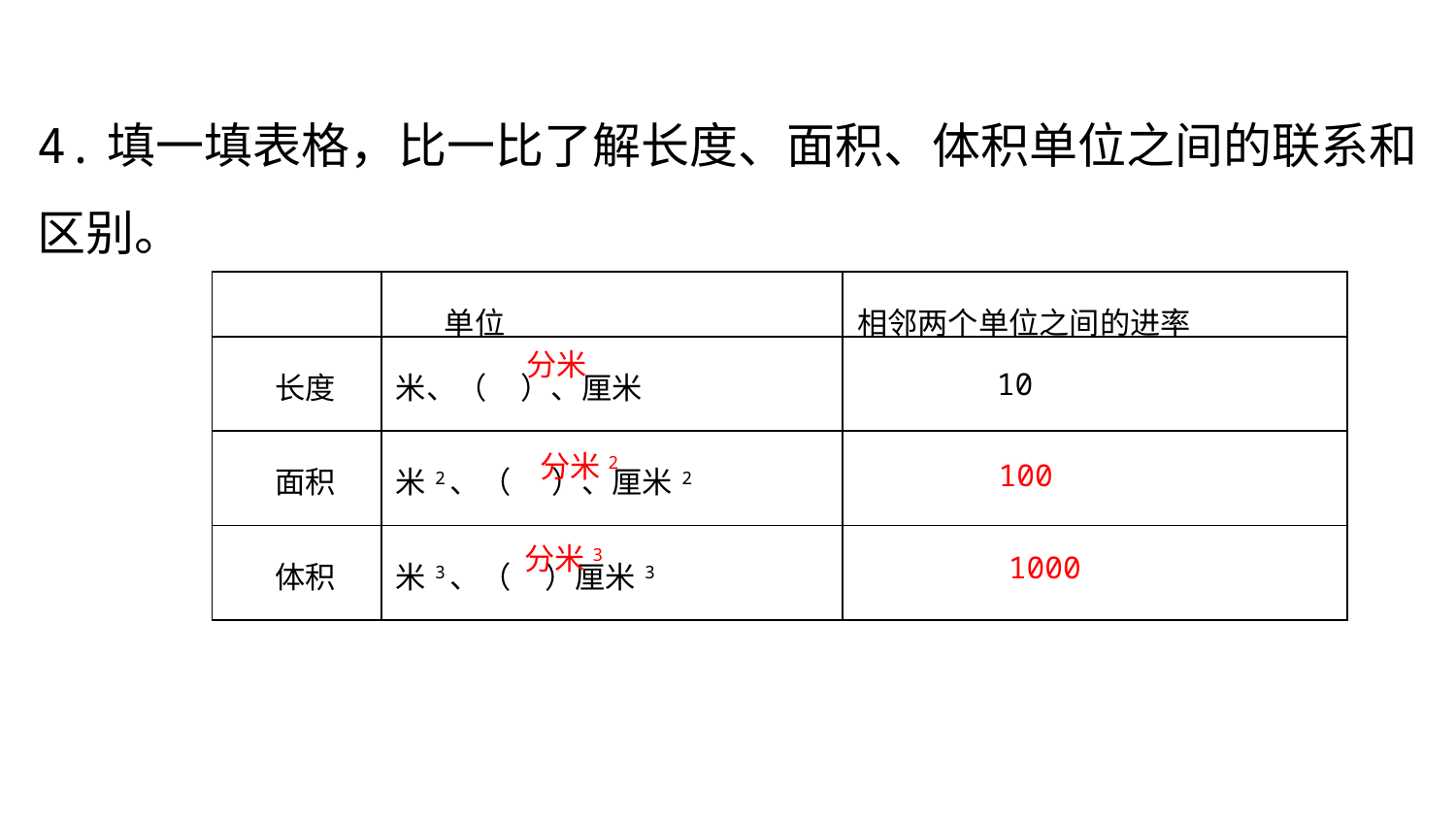

4.填一填表格，比一比了解长度、面积、体积单位之间的联系和区别。
|  | 单位 | 相邻两个单位之间的进率 |
| --- | --- | --- |
| 长度 | 米、（ ）、厘米 | 10 |
| 面积 | 米2、（ ）、厘米2 |  |
| 体积 | 米3、（ ）厘米3 |  |
分米
100
分米2
1000
分米3